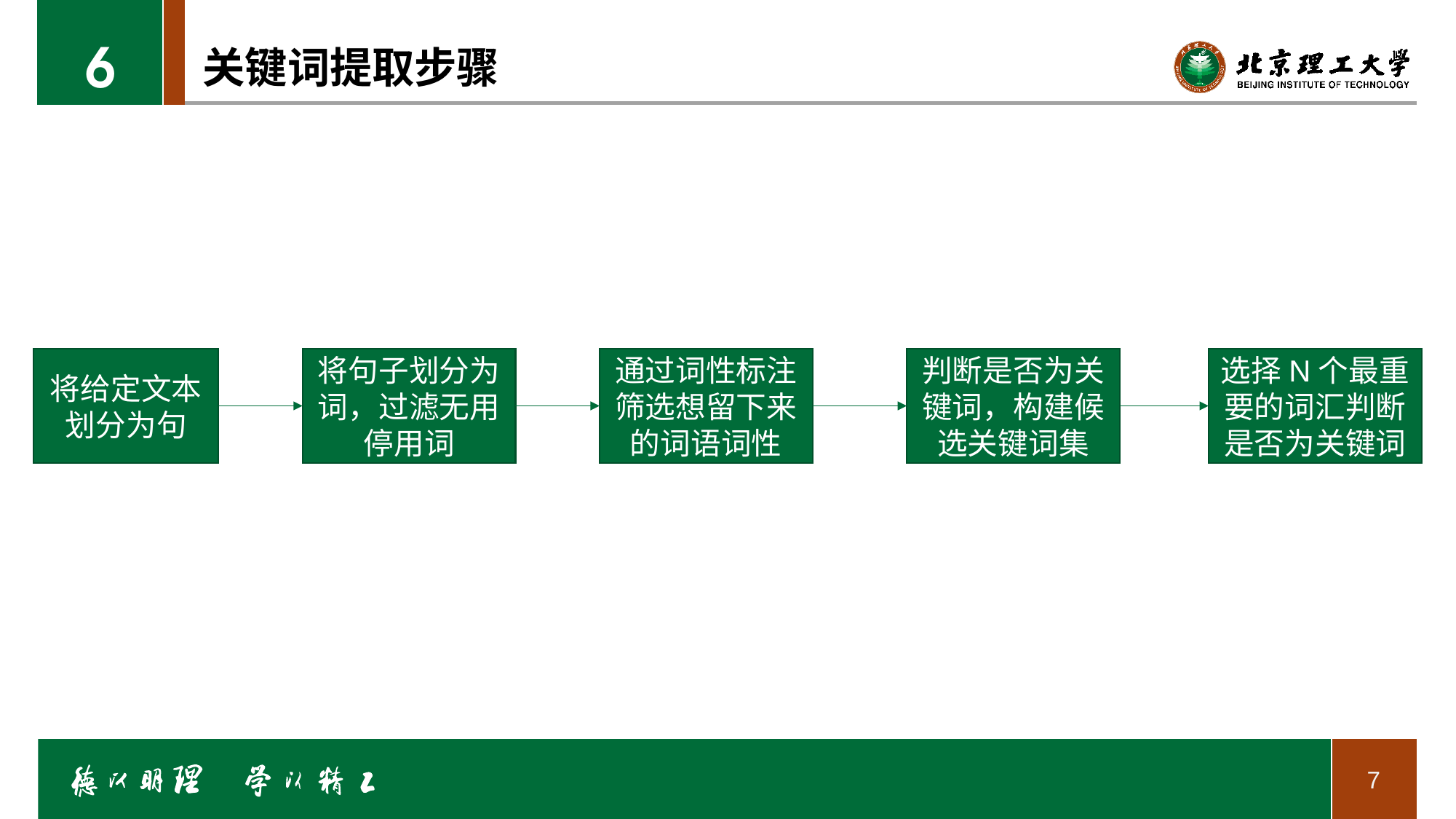

6
# 关键词提取步骤
选择N个最重要的词汇判断是否为关键词
通过词性标注筛选想留下来的词语词性
判断是否为关键词，构建候选关键词集
将句子划分为词，过滤无用停用词
将给定文本划分为句